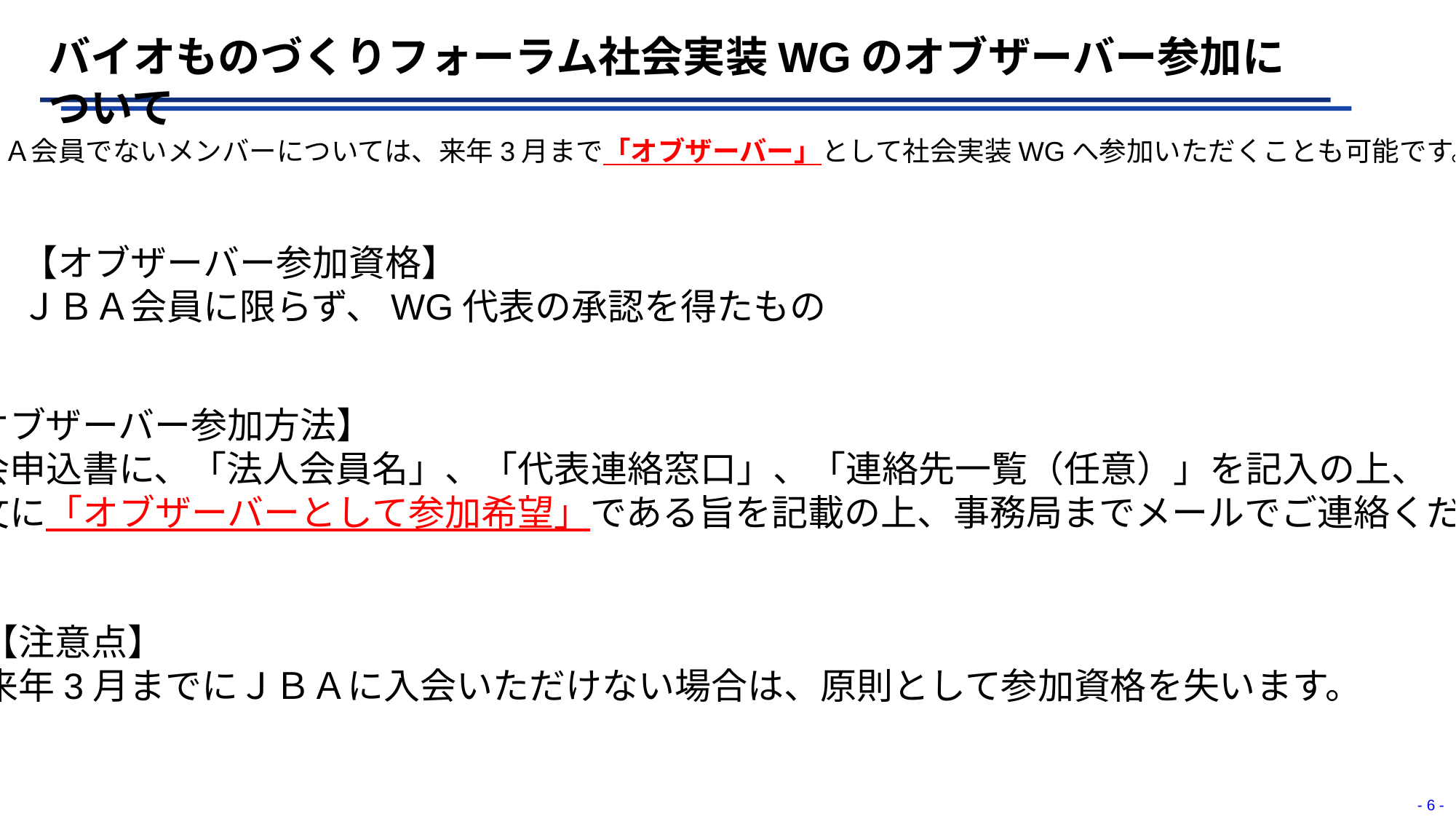

バイオものづくりフォーラム社会実装WGのオブザーバー参加について
ＪＢＡ会員でないメンバーについては、来年3月まで「オブザーバー」として社会実装WGへ参加いただくことも可能です。
【オブザーバー参加資格】
ＪＢＡ会員に限らず、WG代表の承認を得たもの
【オブザーバー参加方法】
入会申込書に、「法人会員名」、「代表連絡窓口」、「連絡先一覧（任意）」を記入の上、
本文に「オブザーバーとして参加希望」である旨を記載の上、事務局までメールでご連絡ください。
【注意点】
来年3月までにＪＢＡに入会いただけない場合は、原則として参加資格を失います。
- 6 -